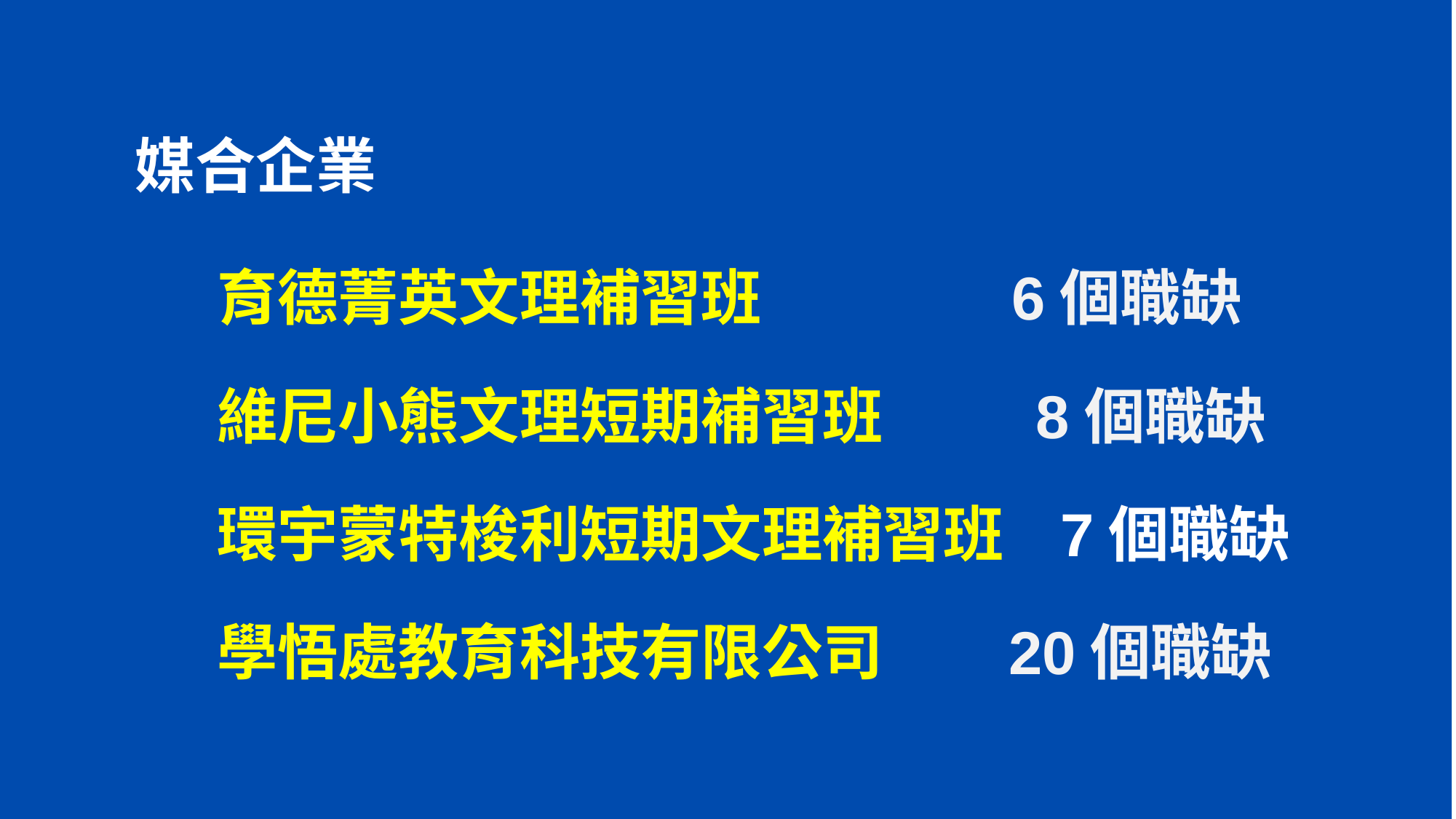

媒合企業
育德菁英文理補習班                 6個職缺
維尼小熊文理短期補習班          8個職缺
環宇蒙特梭利短期文理補習班   7個職缺
學悟處教育科技有限公司        20個職缺